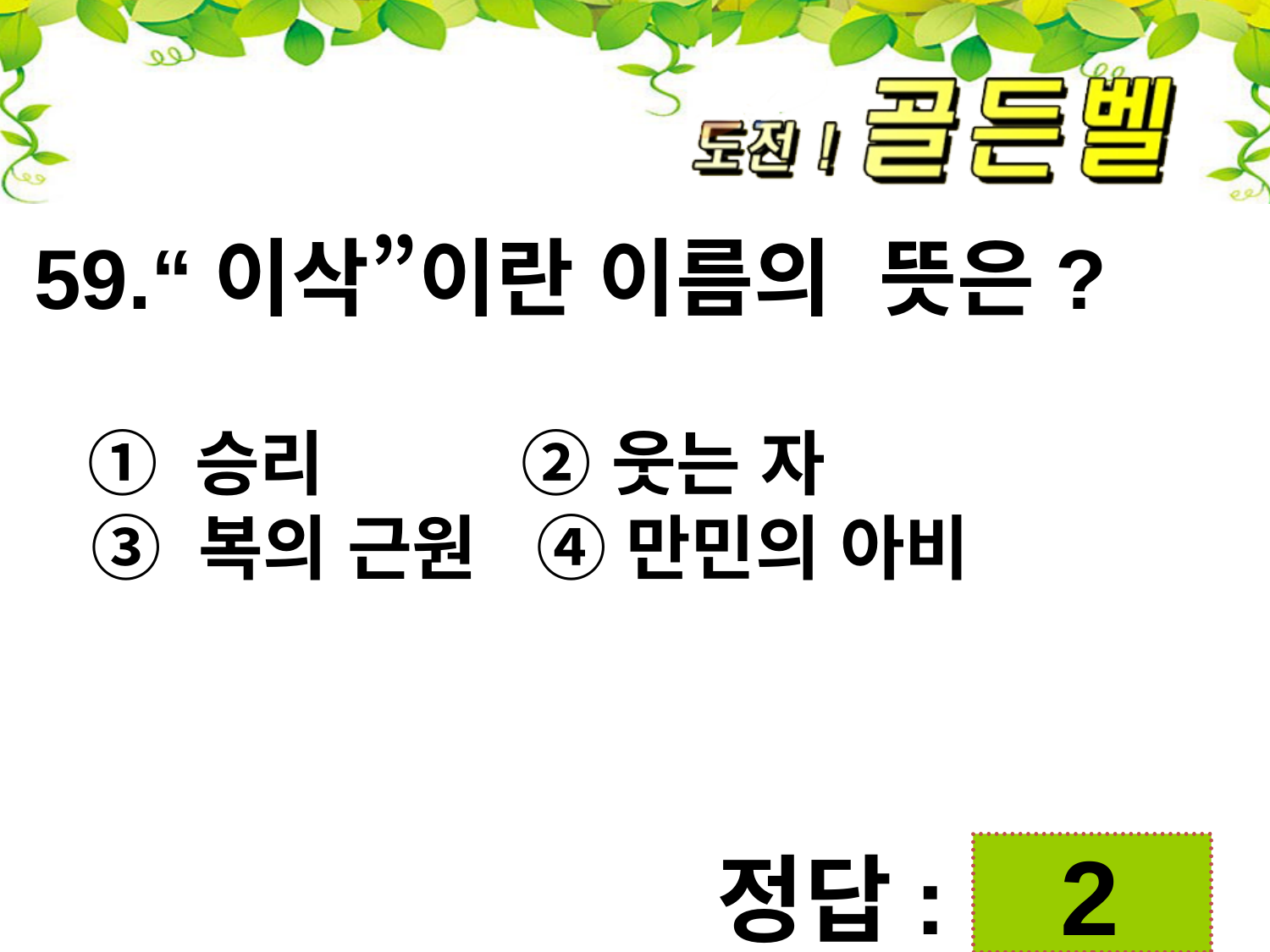

59.“이삭”이란 이름의  뜻은?

    ① 승리          ② 웃는 자
    ③ 복의 근원   ④ 만민의 아비
첨성대
정답:
 2